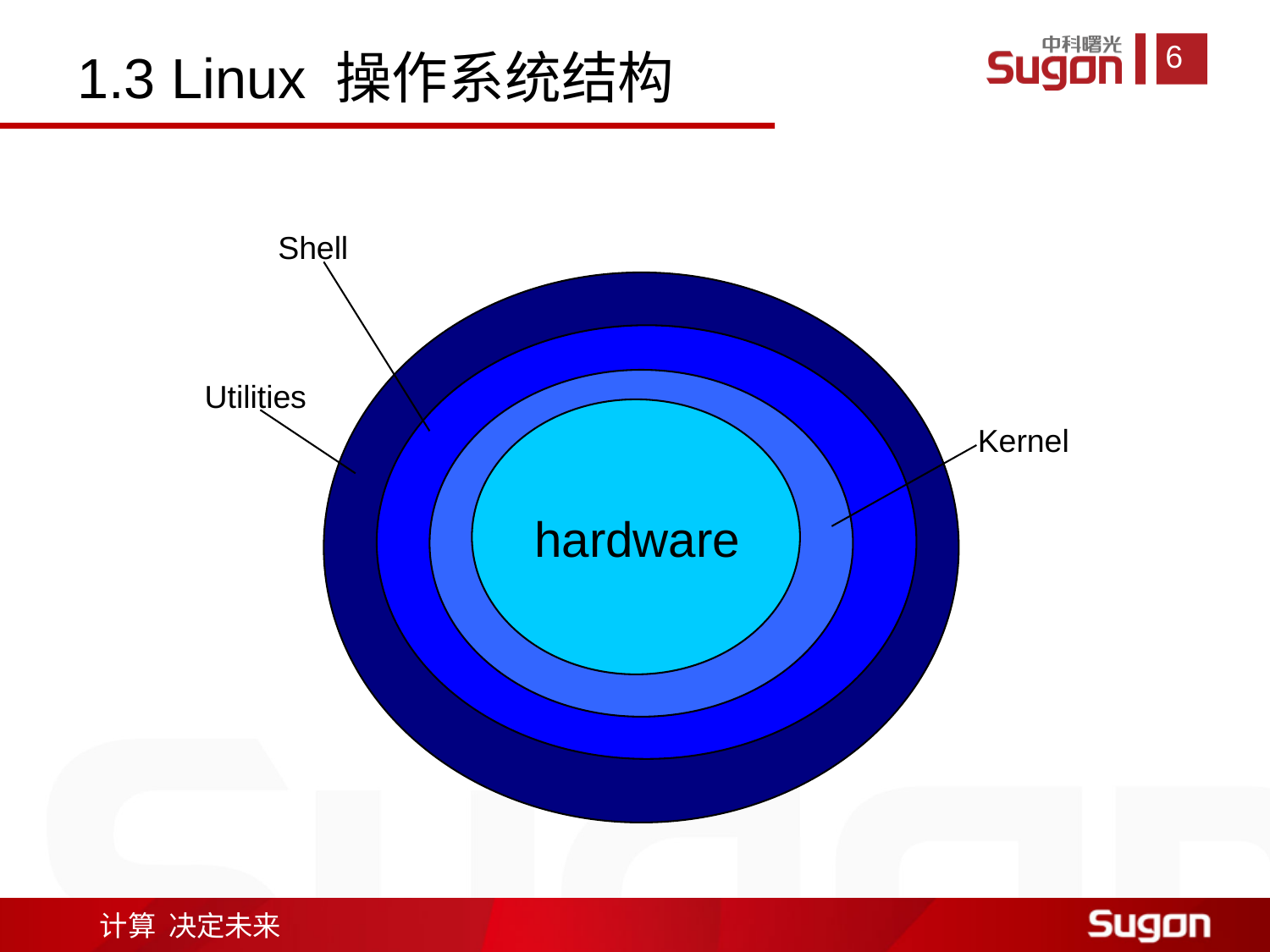

1.3 Linux 操作系统结构
Shell

Kernel

hardware
Utilities